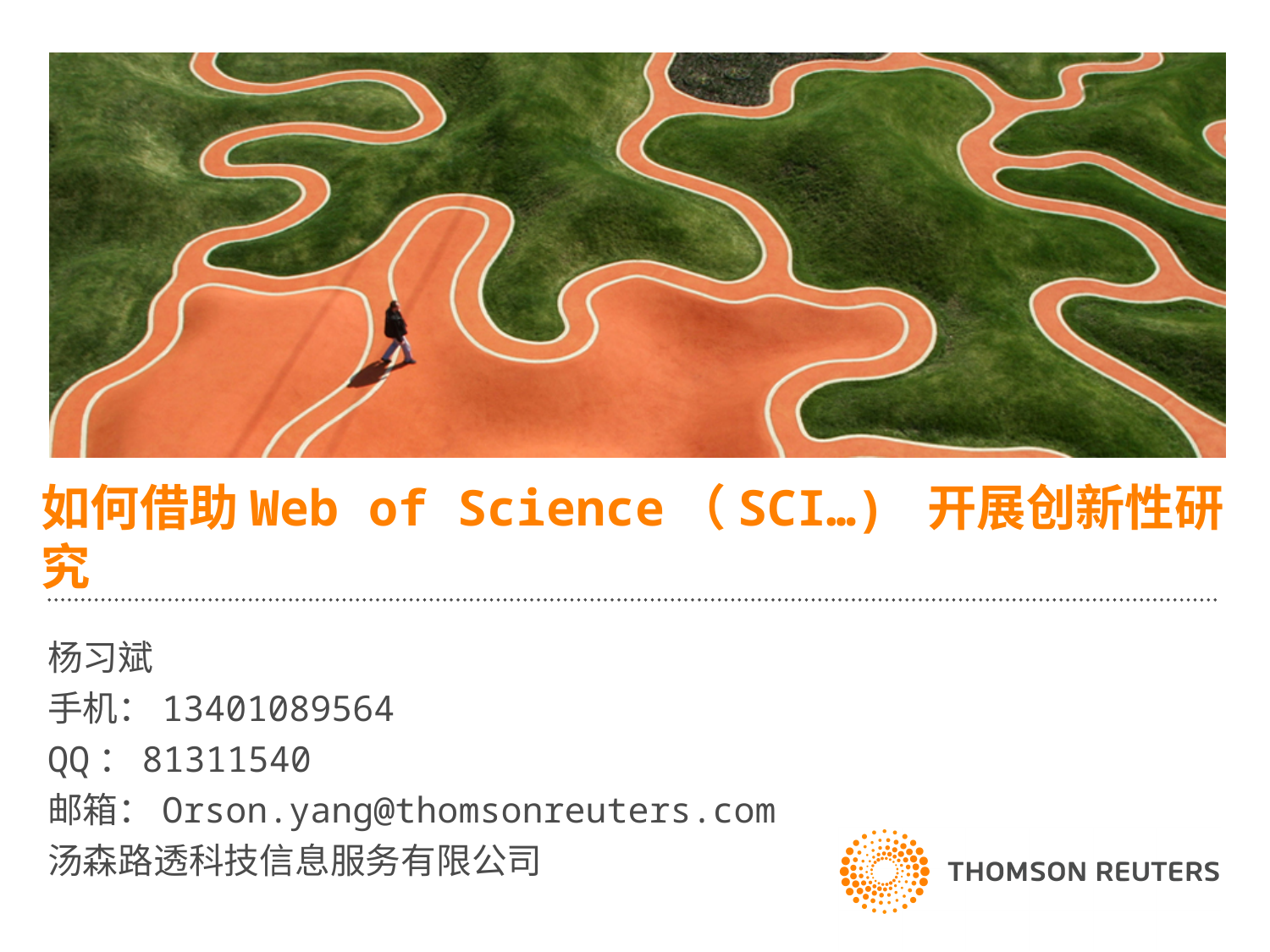

如何借助Web of Science（SCI…) 开展创新性研究
杨习斌
手机：13401089564
QQ：81311540
邮箱：Orson.yang@thomsonreuters.com
汤森路透科技信息服务有限公司